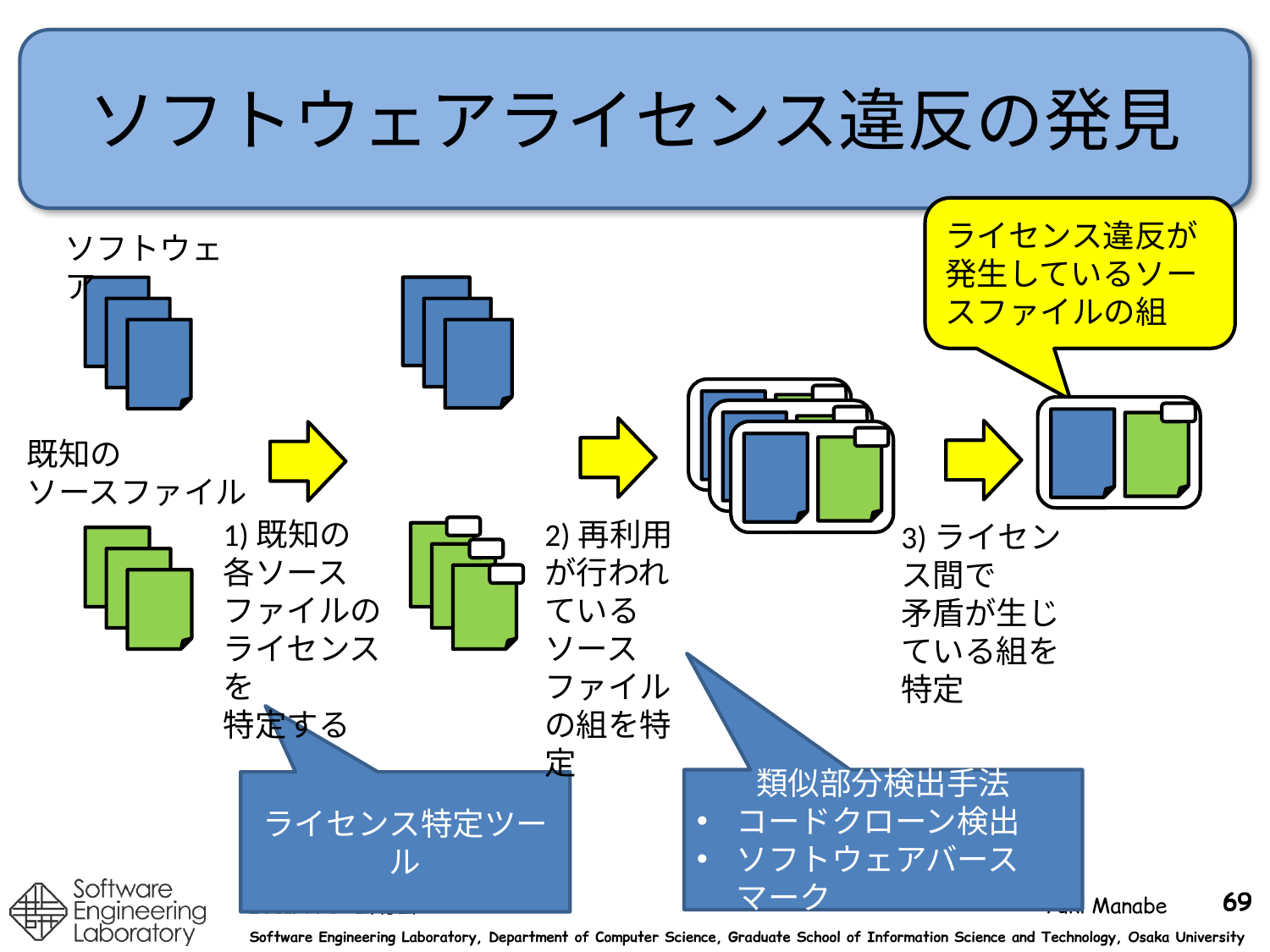

# ソフトウェアライセンス違反の発見
ライセンス違反が発生しているソースファイルの組
ソフトウェア

既知の
ソースファイル
1)既知の
各ソースファイルの
ライセンスを
特定する
2)再利用が行われているソースファイルの組を特定
3)ライセンス間で
矛盾が生じている組を特定

類似部分検出手法
コードクローン検出
ソフトウェアバースマーク
ライセンス特定ツール
69
2011/7/6-公聴会
Yuki Manabe